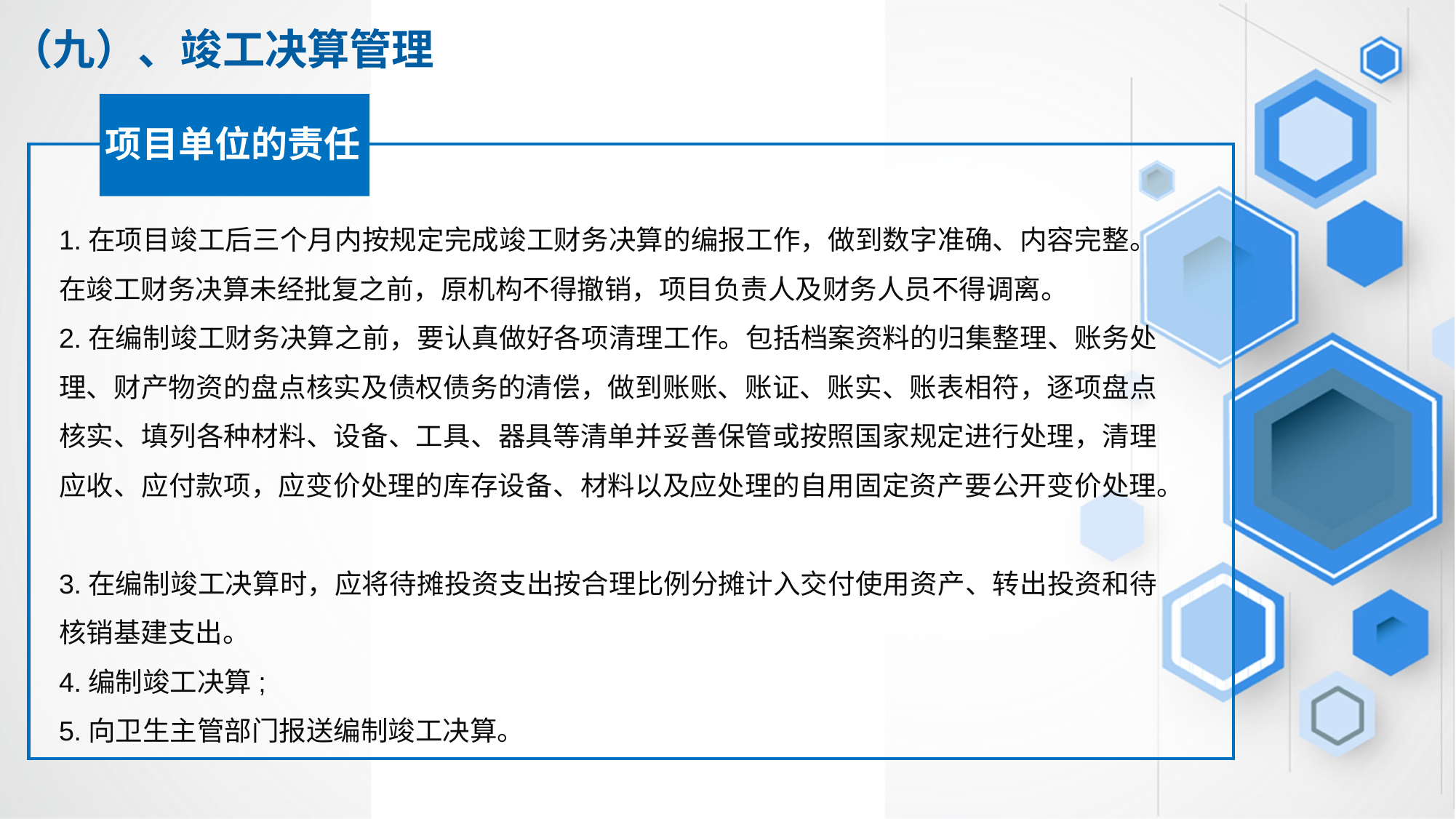

（九）、竣工决算管理

项目单位的责任

1.在项目竣工后三个月内按规定完成竣工财务决算的编报工作，做到数字准确、内容完整。在竣工财务决算未经批复之前，原机构不得撤销，项目负责人及财务人员不得调离。
2.在编制竣工财务决算之前，要认真做好各项清理工作。包括档案资料的归集整理、账务处理、财产物资的盘点核实及债权债务的清偿，做到账账、账证、账实、账表相符，逐项盘点核实、填列各种材料、设备、工具、器具等清单并妥善保管或按照国家规定进行处理，清理应收、应付款项，应变价处理的库存设备、材料以及应处理的自用固定资产要公开变价处理。
3.在编制竣工决算时，应将待摊投资支出按合理比例分摊计入交付使用资产、转出投资和待核销基建支出。
4.编制竣工决算;
5.向卫生主管部门报送编制竣工决算。